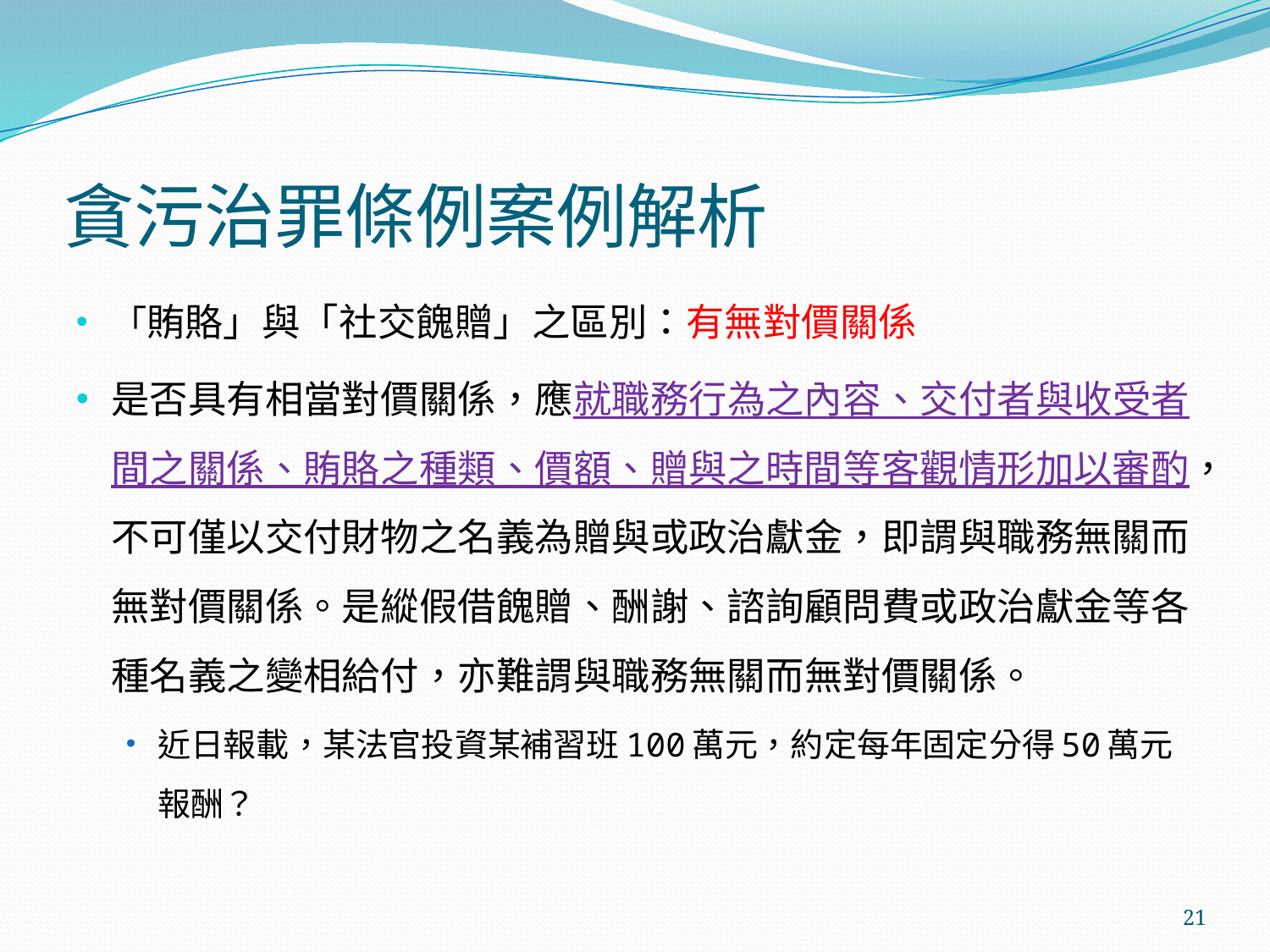

# 貪污治罪條例案例解析
「賄賂」與「社交餽贈」之區別：有無對價關係
是否具有相當對價關係，應就職務行為之內容、交付者與收受者間之關係、賄賂之種類、價額、贈與之時間等客觀情形加以審酌，不可僅以交付財物之名義為贈與或政治獻金，即謂與職務無關而無對價關係。是縱假借餽贈、酬謝、諮詢顧問費或政治獻金等各種名義之變相給付，亦難謂與職務無關而無對價關係。
近日報載，某法官投資某補習班100萬元，約定每年固定分得50萬元報酬？

21